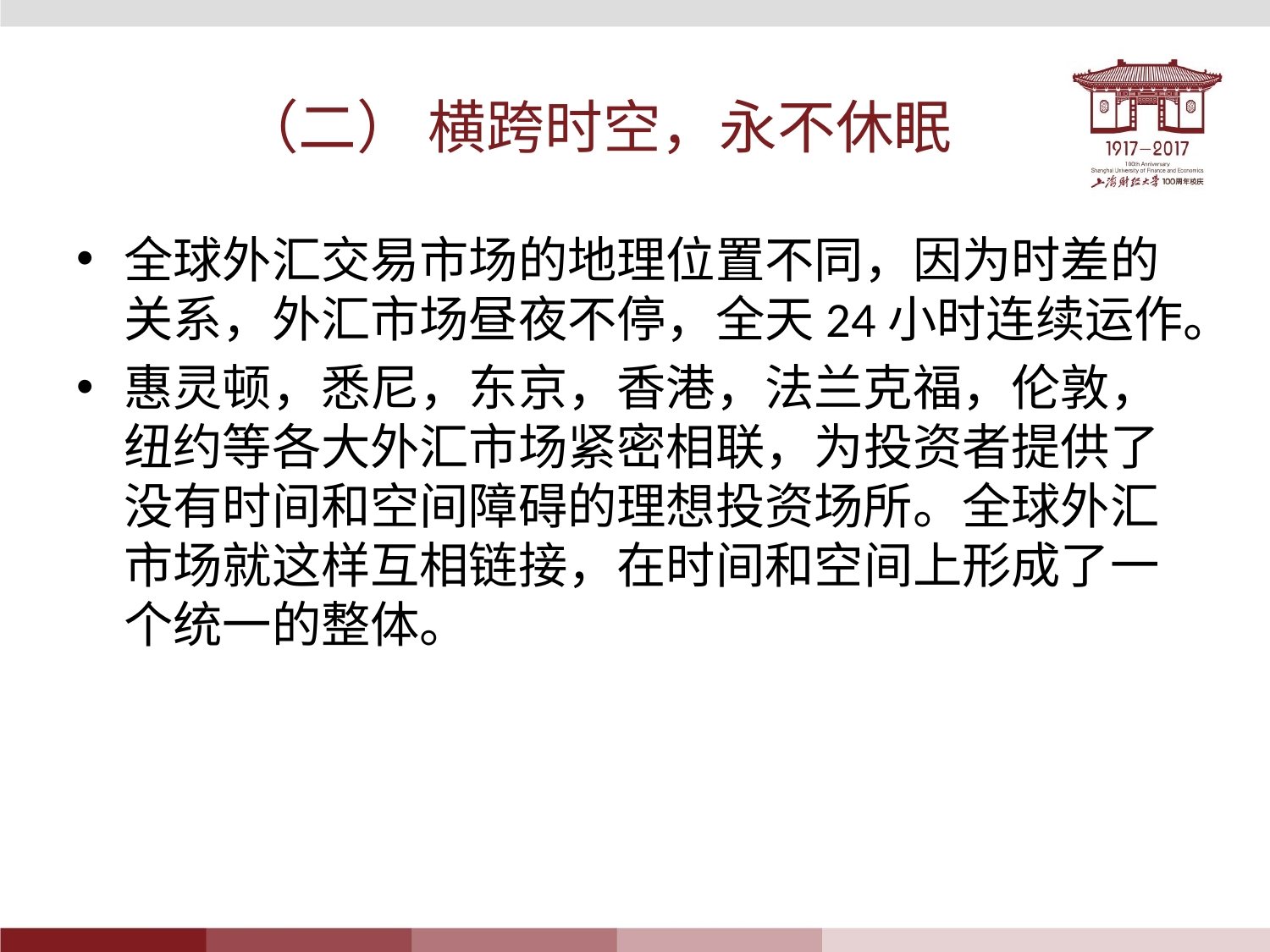

# （二） 横跨时空，永不休眠
全球外汇交易市场的地理位置不同，因为时差的关系，外汇市场昼夜不停，全天24小时连续运作。
惠灵顿，悉尼，东京，香港，法兰克福，伦敦，纽约等各大外汇市场紧密相联，为投资者提供了没有时间和空间障碍的理想投资场所。全球外汇市场就这样互相链接，在时间和空间上形成了一个统一的整体。